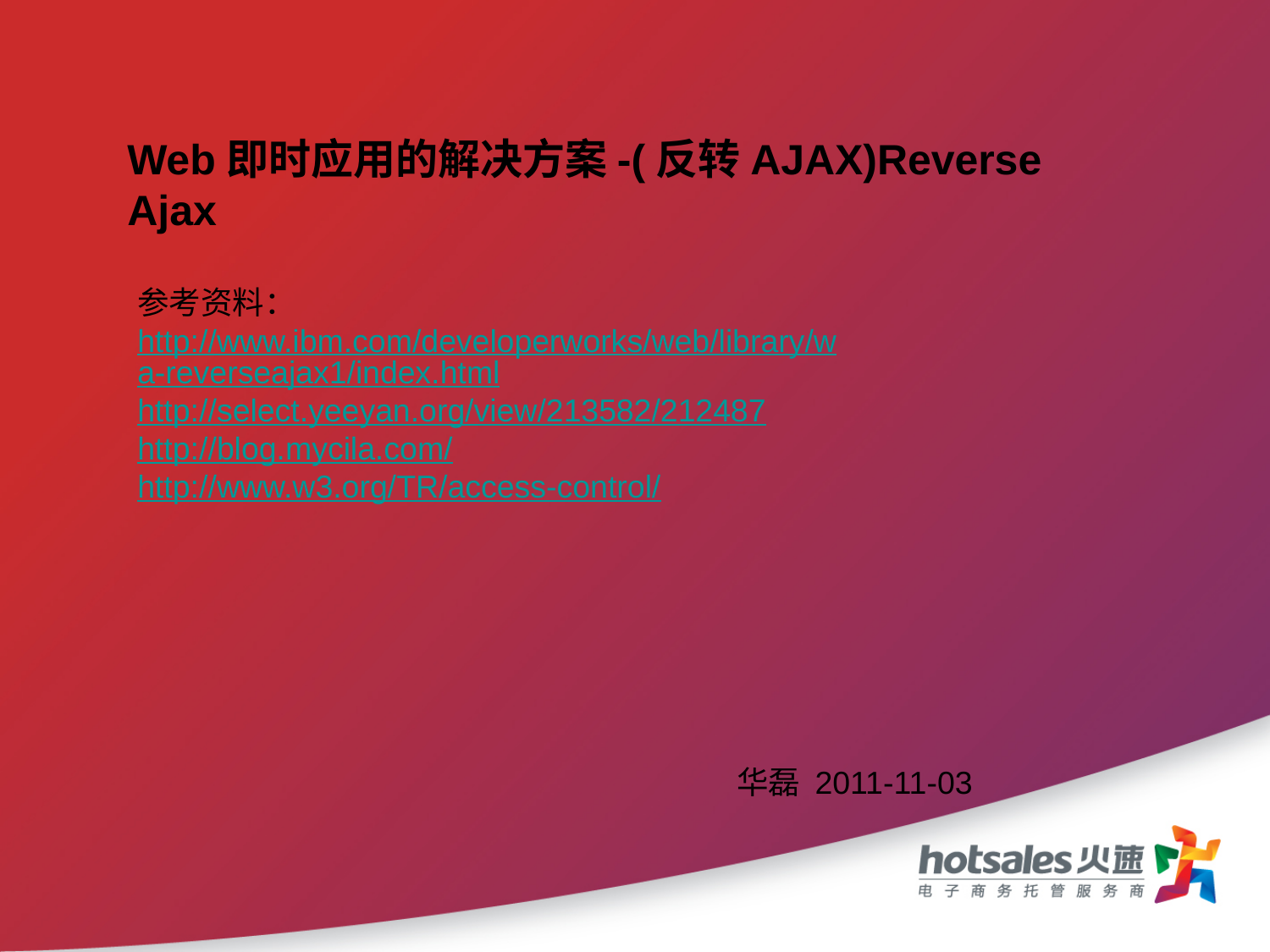

Web即时应用的解决方案-(反转AJAX)Reverse Ajax
参考资料：http://www.ibm.com/developerworks/web/library/wa-reverseajax1/index.html
http://select.yeeyan.org/view/213582/212487
http://blog.mycila.com/
http://www.w3.org/TR/access-control/
华磊 2011-11-03